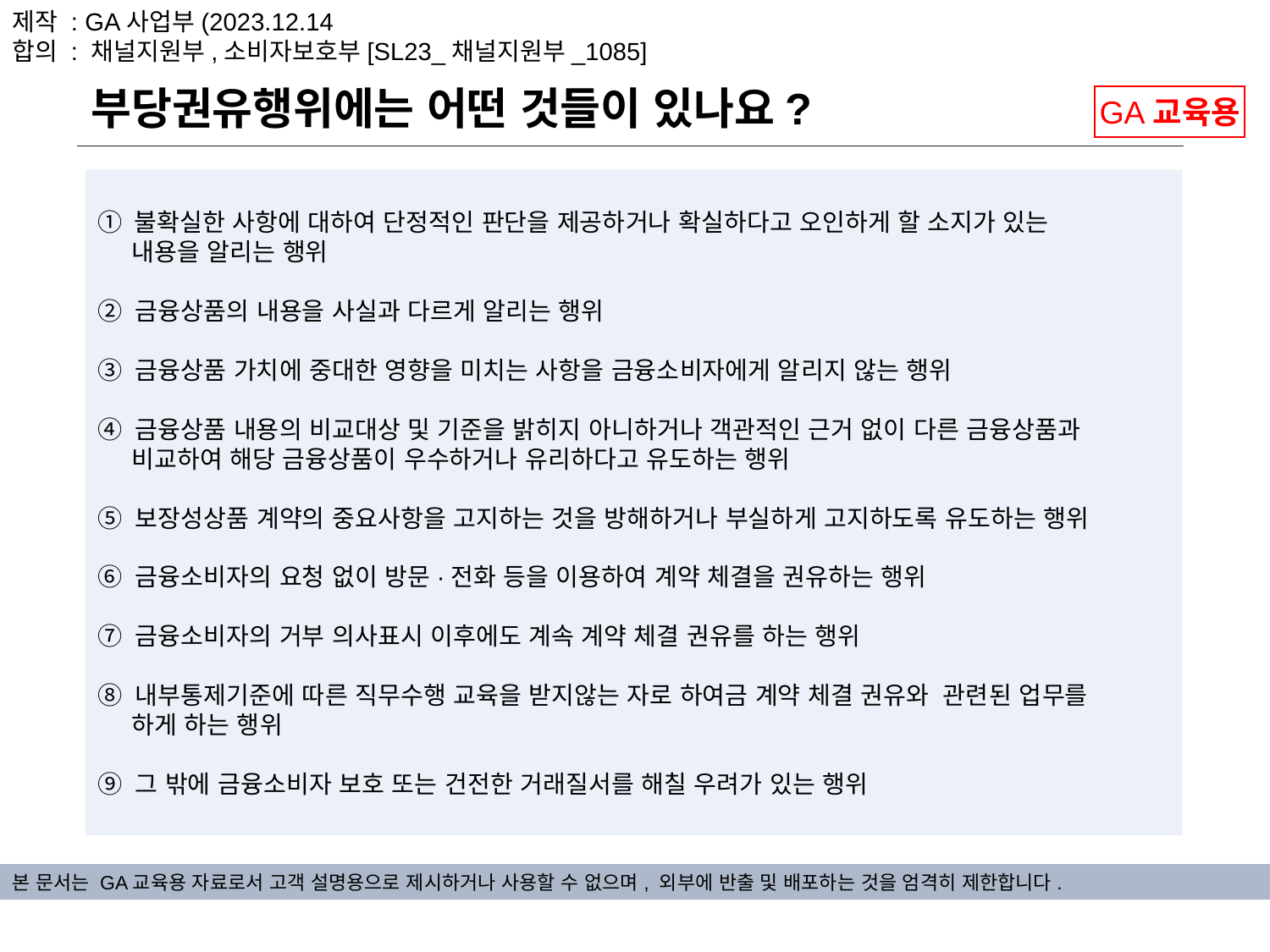

제작 : GA사업부(2023.12.14
합의 : 채널지원부,소비자보호부[SL23_채널지원부_1085]
부당권유행위에는 어떤 것들이 있나요?
GA교육용
① 불확실한 사항에 대하여 단정적인 판단을 제공하거나 확실하다고 오인하게 할 소지가 있는
    내용을 알리는 행위

② 금융상품의 내용을 사실과 다르게 알리는 행위

③ 금융상품 가치에 중대한 영향을 미치는 사항을 금융소비자에게 알리지 않는 행위

④ 금융상품 내용의 비교대상 및 기준을 밝히지 아니하거나 객관적인 근거 없이 다른 금융상품과
    비교하여 해당 금융상품이 우수하거나 유리하다고 유도하는 행위

⑤ 보장성상품 계약의 중요사항을 고지하는 것을 방해하거나 부실하게 고지하도록 유도하는 행위

⑥ 금융소비자의 요청 없이 방문·전화 등을 이용하여 계약 체결을 권유하는 행위

⑦ 금융소비자의 거부 의사표시 이후에도 계속 계약 체결 권유를 하는 행위

⑧ 내부통제기준에 따른 직무수행 교육을 받지않는 자로 하여금 계약 체결 권유와  관련된 업무를
    하게 하는 행위

⑨ 그 밖에 금융소비자 보호 또는 건전한 거래질서를 해칠 우려가 있는 행위
본 문서는 GA교육용 자료로서 고객 설명용으로 제시하거나 사용할 수 없으며, 외부에 반출 및 배포하는 것을 엄격히 제한합니다.